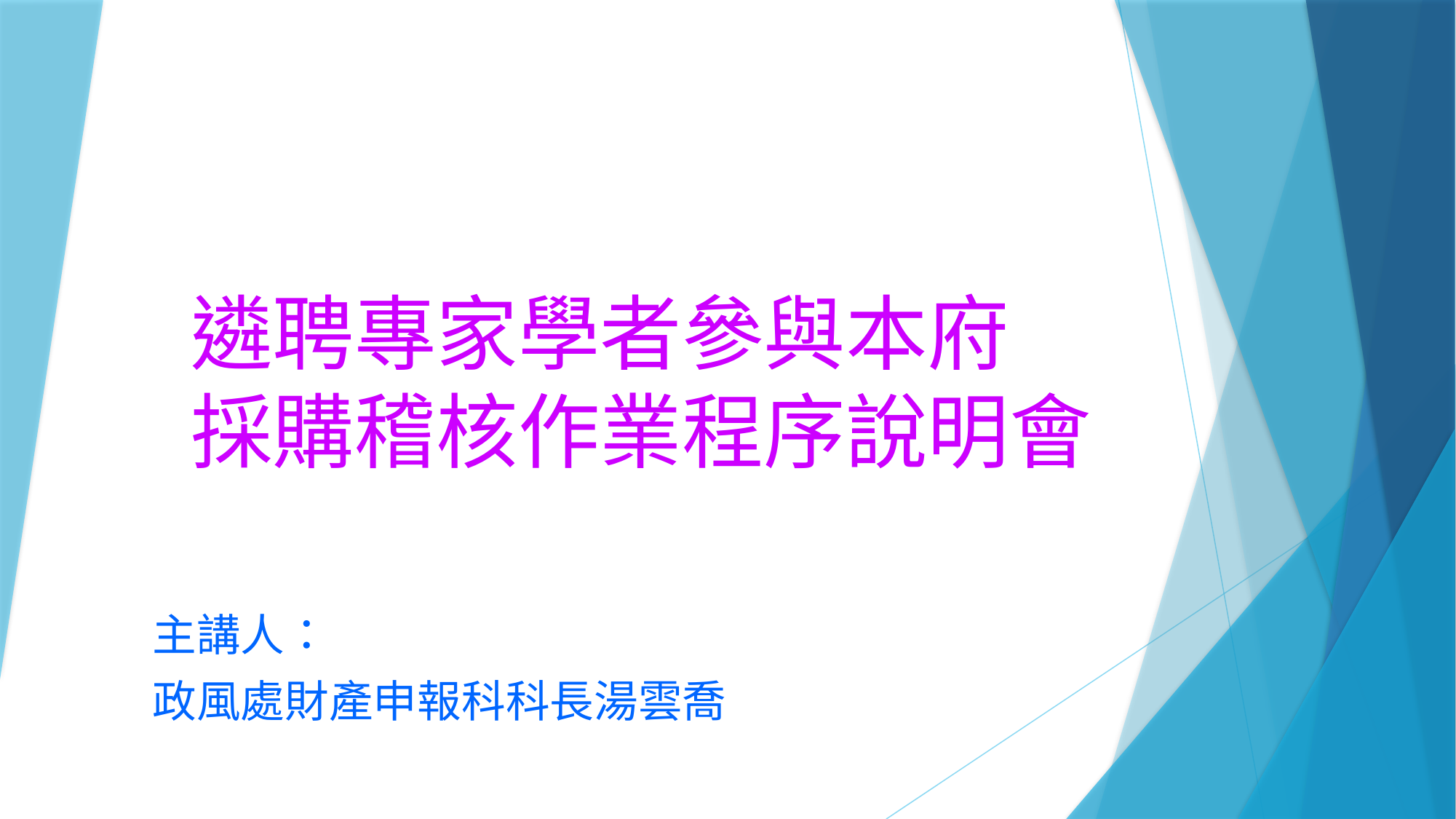

# 遴聘專家學者參與本府 採購稽核作業程序說明會
主講人：
政風處財產申報科科長湯雲喬